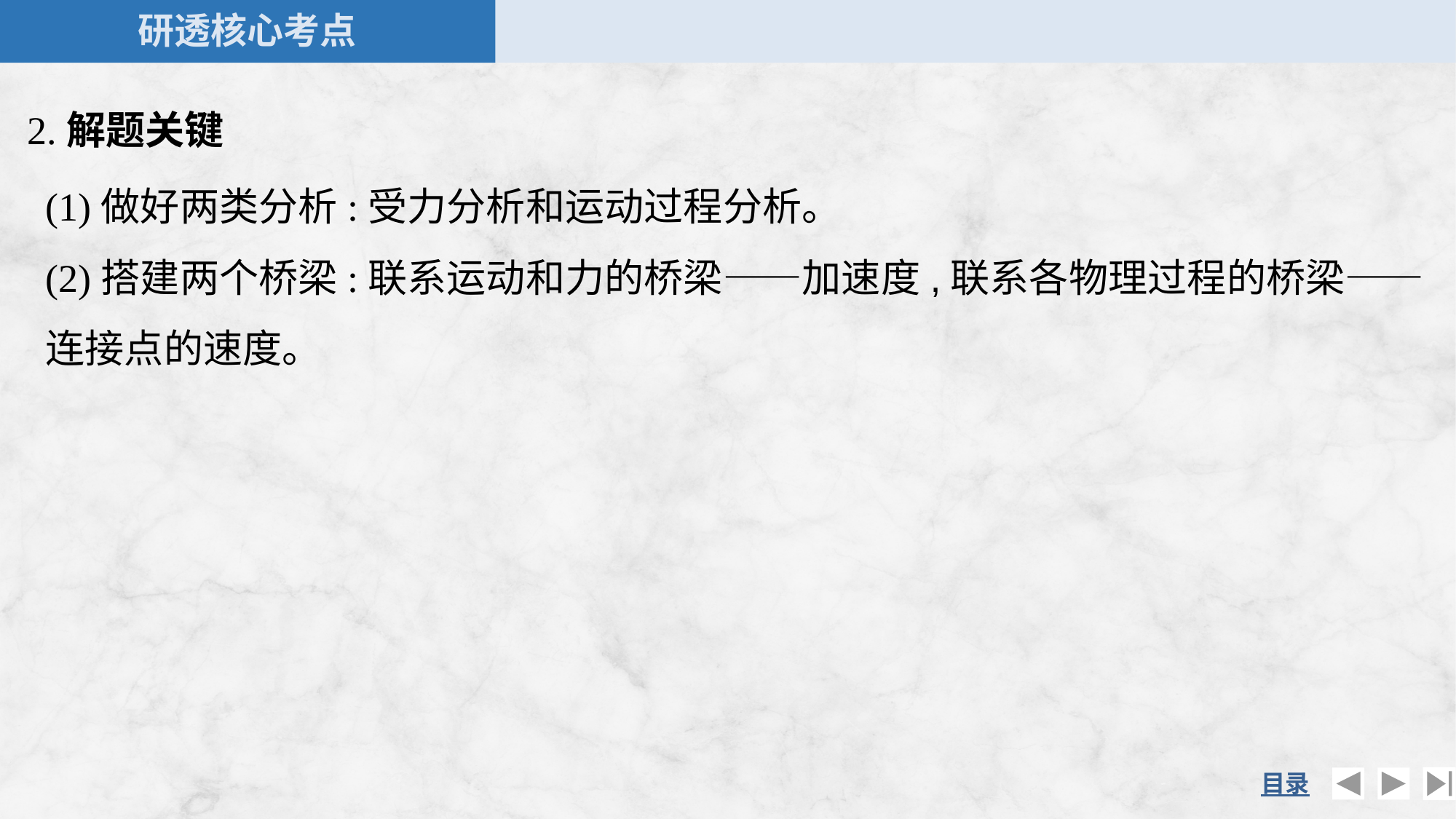

2.解题关键
(1)做好两类分析:受力分析和运动过程分析。
(2)搭建两个桥梁:联系运动和力的桥梁——加速度,联系各物理过程的桥梁——连接点的速度。